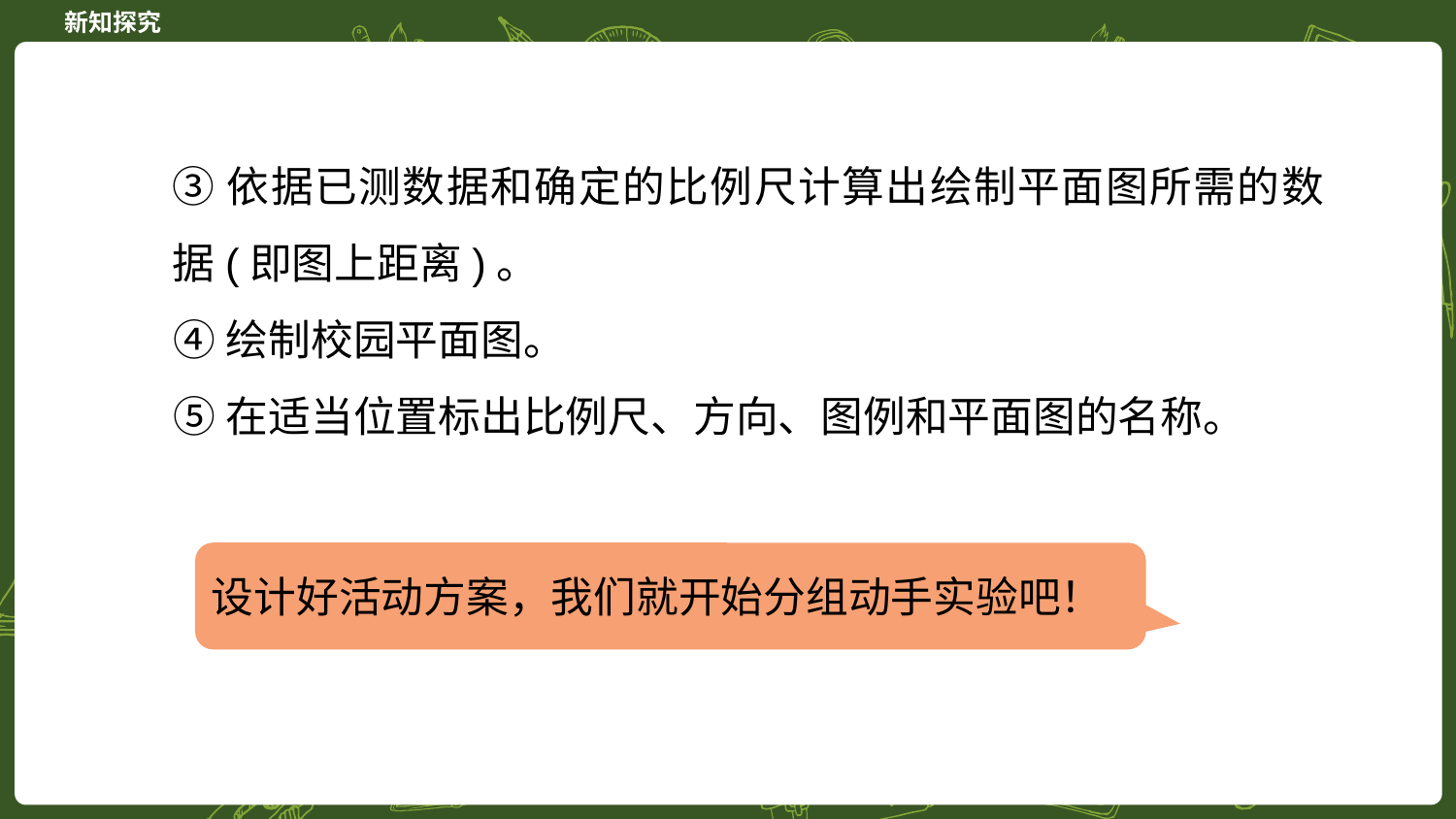

③依据已测数据和确定的比例尺计算出绘制平面图所需的数据(即图上距离)。
④绘制校园平面图。
⑤在适当位置标出比例尺、方向、图例和平面图的名称。
设计好活动方案，我们就开始分组动手实验吧！